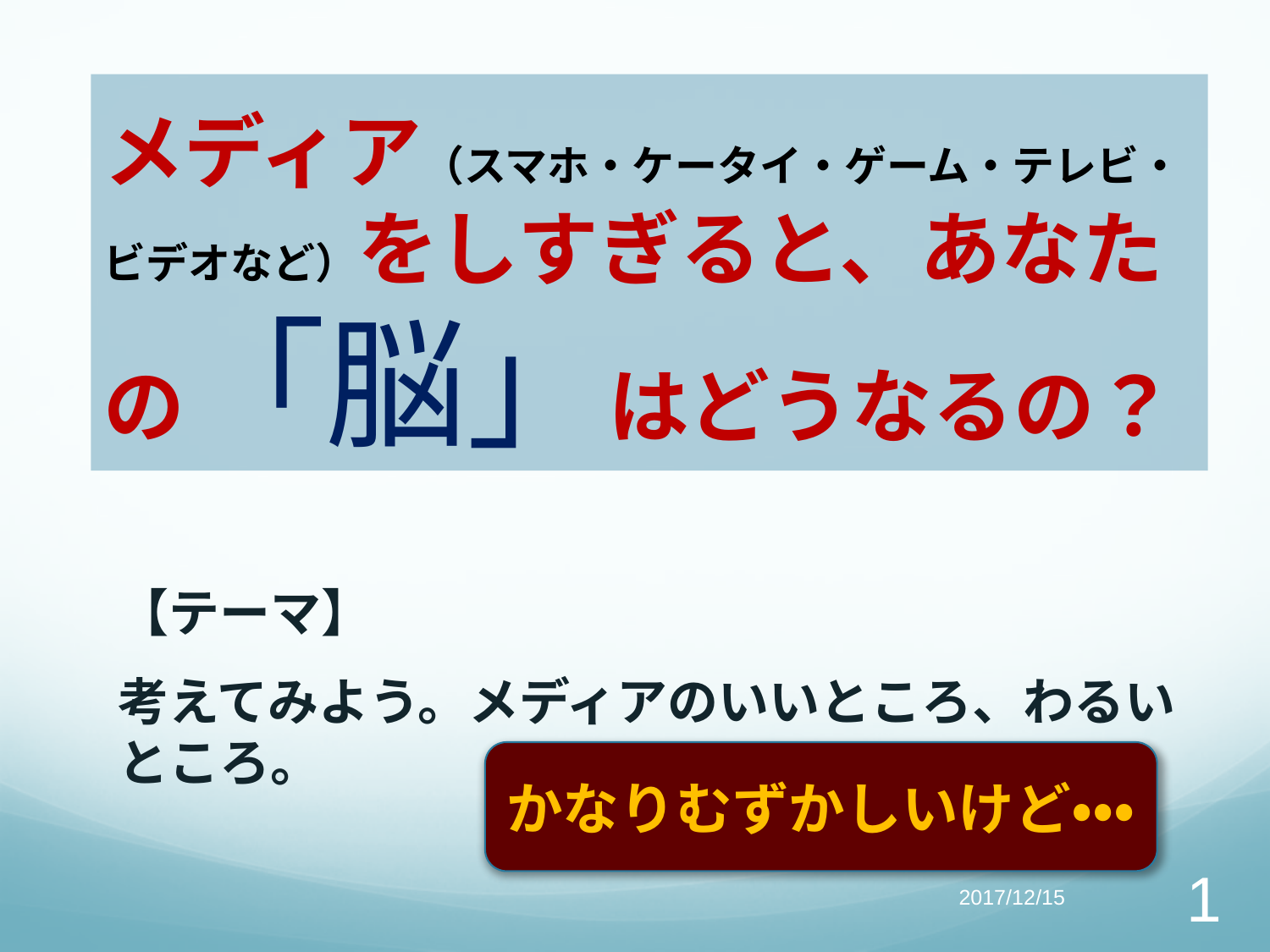

# メディア（スマホ・ケータイ・ゲーム・テレビ・ビデオなど）をしすぎると、あなたの「脳」はどうなるの？
【テーマ】
考えてみよう。メディアのいいところ、わるいところ。
かなりむずかしいけど・・・
2017/12/15
1